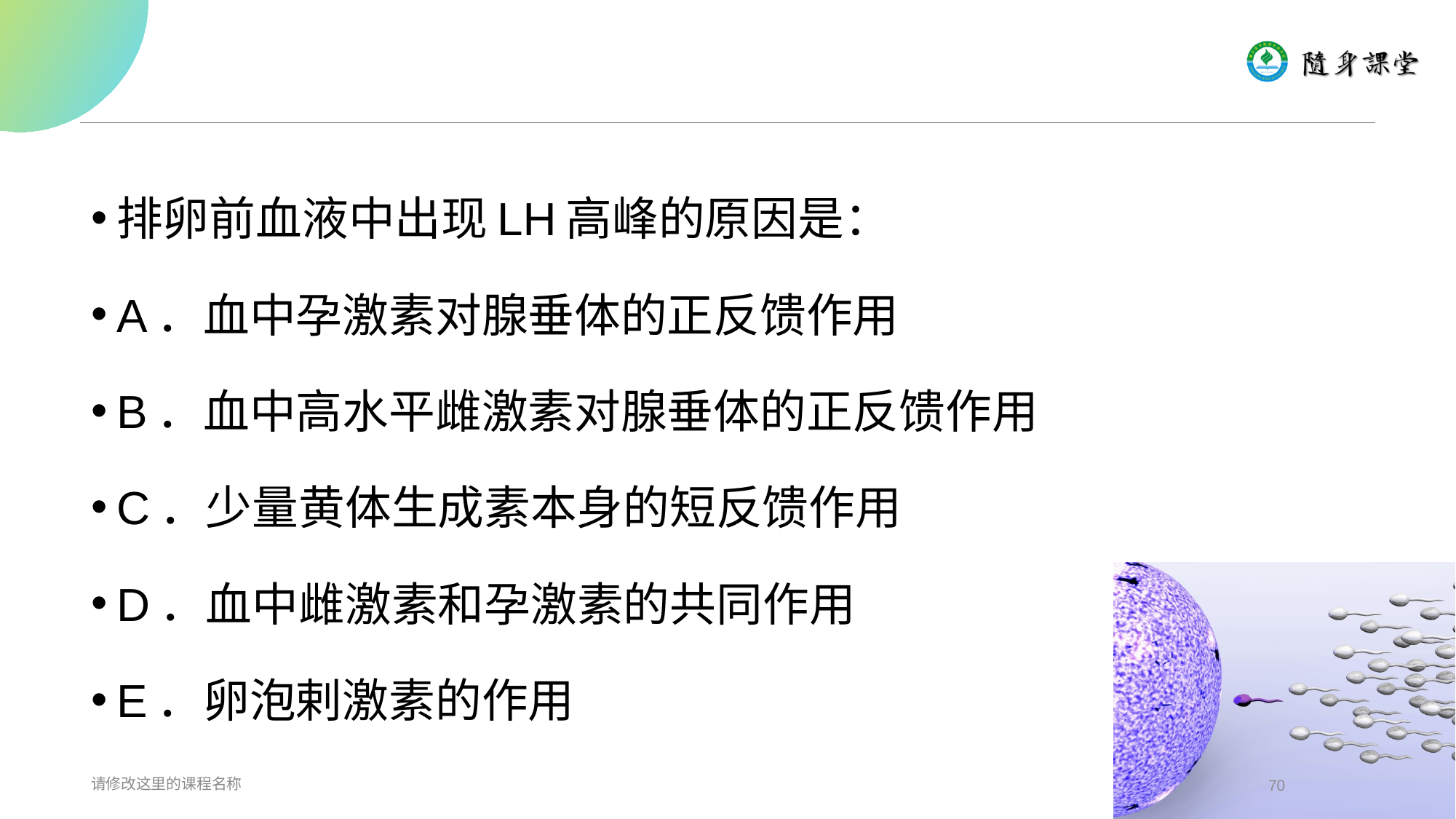

#
排卵前血液中出现LH高峰的原因是：
A．血中孕激素对腺垂体的正反馈作用
B．血中高水平雌激素对腺垂体的正反馈作用
C．少量黄体生成素本身的短反馈作用
D．血中雌激素和孕激素的共同作用
E．卵泡剌激素的作用
请修改这里的课程名称
70